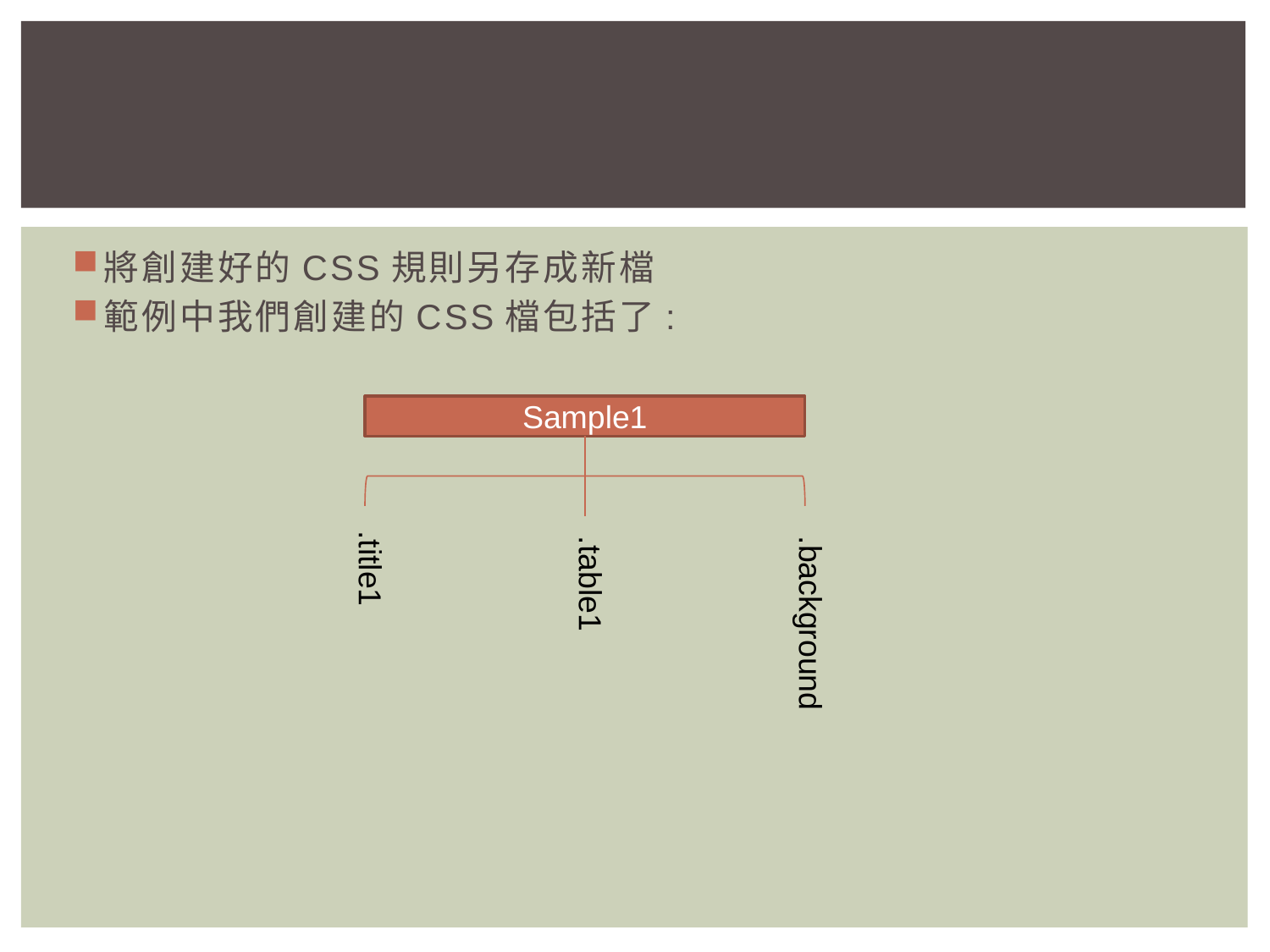

#
將創建好的CSS規則另存成新檔
範例中我們創建的CSS檔包括了:

Sample1
.title1
.table1
.background